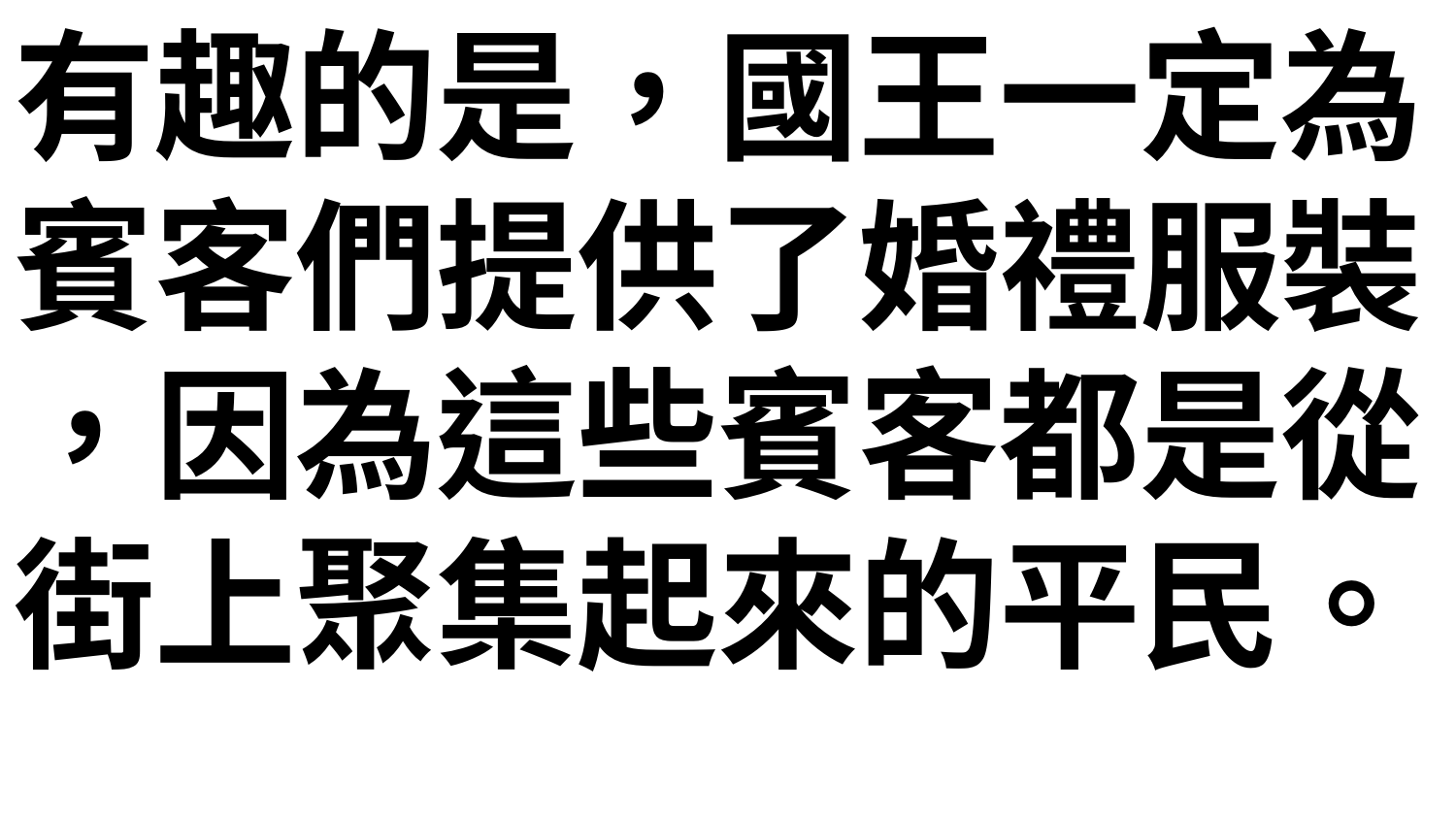

有趣的是，國王一定為賓客們提供了婚禮服裝
，因為這些賓客都是從街上聚集起來的平民。